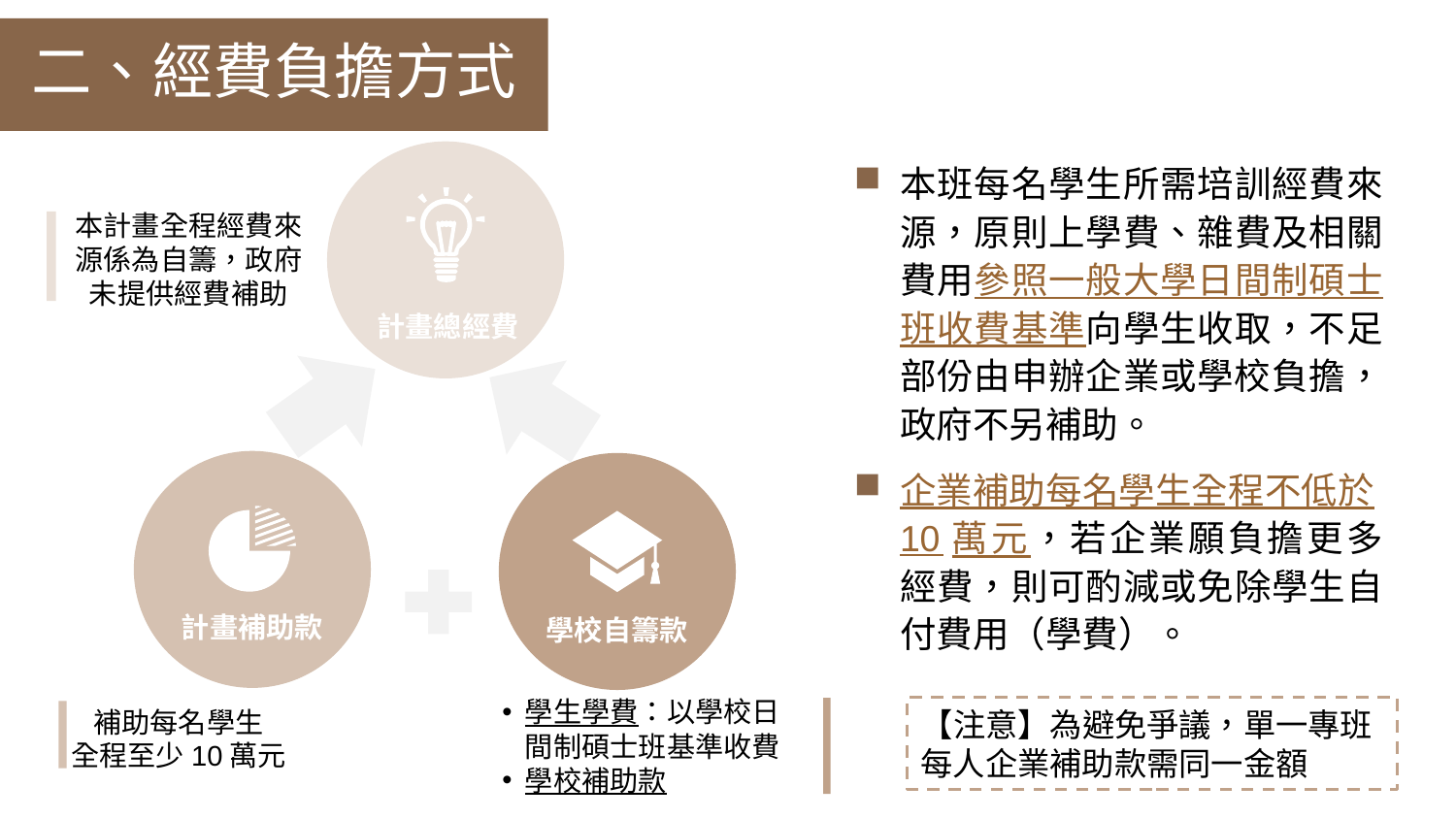

二、經費負擔方式

計畫補助款

學校自籌款
計畫總經費

本班每名學生所需培訓經費來源，原則上學費、雜費及相關費用參照一般大學日間制碩士班收費基準向學生收取，不足部份由申辦企業或學校負擔，政府不另補助。
企業補助每名學生全程不低於10萬元，若企業願負擔更多經費，則可酌減或免除學生自付費用（學費）。
本計畫全程經費來源係為自籌，政府未提供經費補助

學生學費：以學校日間制碩士班基準收費
學校補助款

補助每名學生
全程至少10萬元

【注意】為避免爭議，單一專班每人企業補助款需同一金額